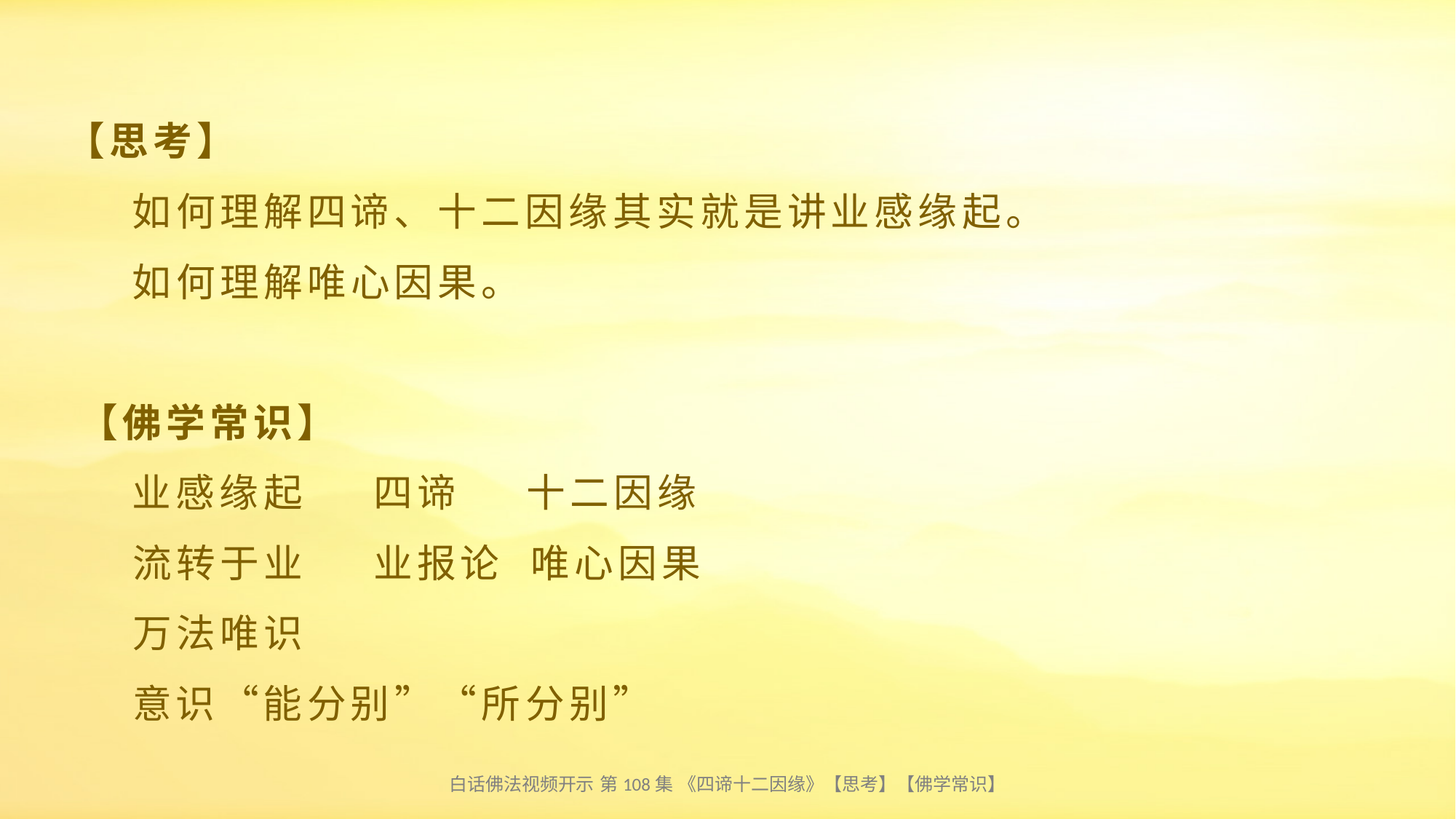

# 【思考】 如何理解四谛、十二因缘其实就是讲业感缘起。 如何理解唯心因果。 【佛学常识】 业感缘起     四谛     十二因缘 流转于业     业报论  唯心因果 万法唯识 意识“能分别”“所分别”
白话佛法视频开示 第108集 《四谛十二因缘》【思考】【佛学常识】